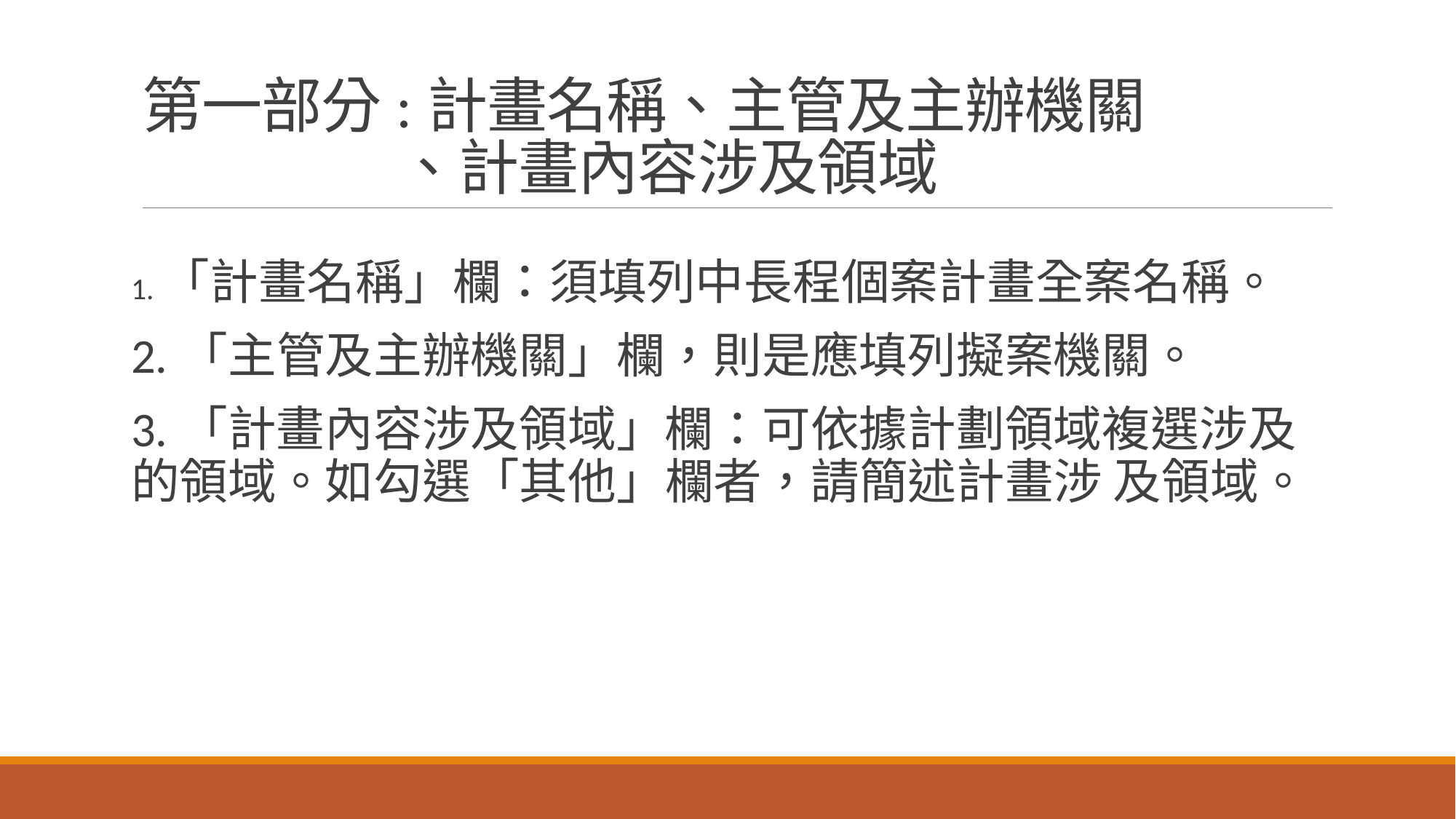

# 第一部分:計畫名稱、主管及主辦機關 、計畫內容涉及領域
1.「計畫名稱」欄：須填列中長程個案計畫全案名稱。
2.「主管及主辦機關」欄，則是應填列擬案機關。
3.「計畫內容涉及領域」欄：可依據計劃領域複選涉及的領域。如勾選「其他」欄者，請簡述計畫涉 及領域。